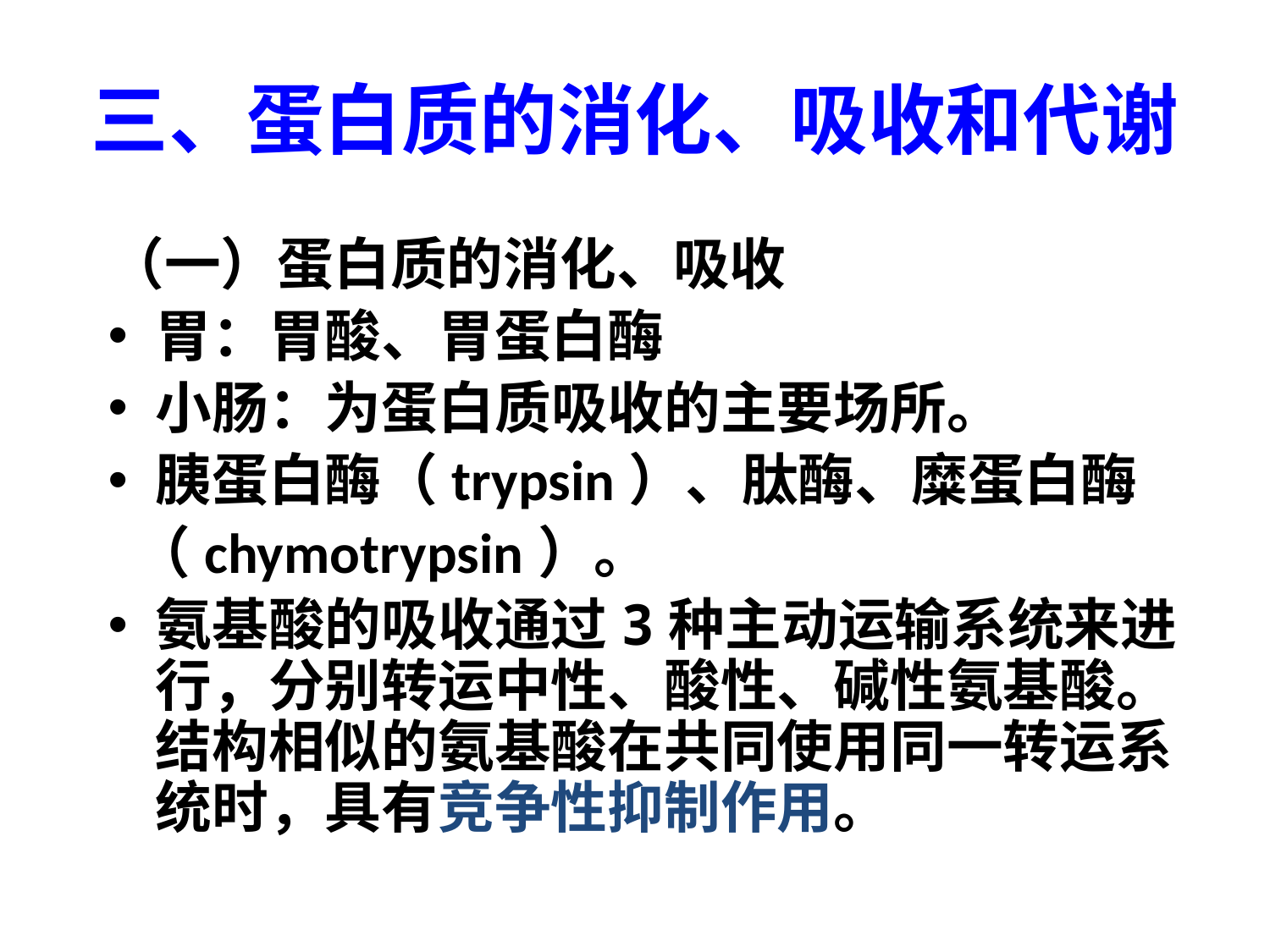

# 三、蛋白质的消化、吸收和代谢
（一）蛋白质的消化、吸收
胃：胃酸、胃蛋白酶
小肠：为蛋白质吸收的主要场所。
胰蛋白酶（trypsin）、肽酶、糜蛋白酶
 （chymotrypsin）。
氨基酸的吸收通过3种主动运输系统来进行，分别转运中性、酸性、碱性氨基酸。结构相似的氨基酸在共同使用同一转运系统时，具有竞争性抑制作用。